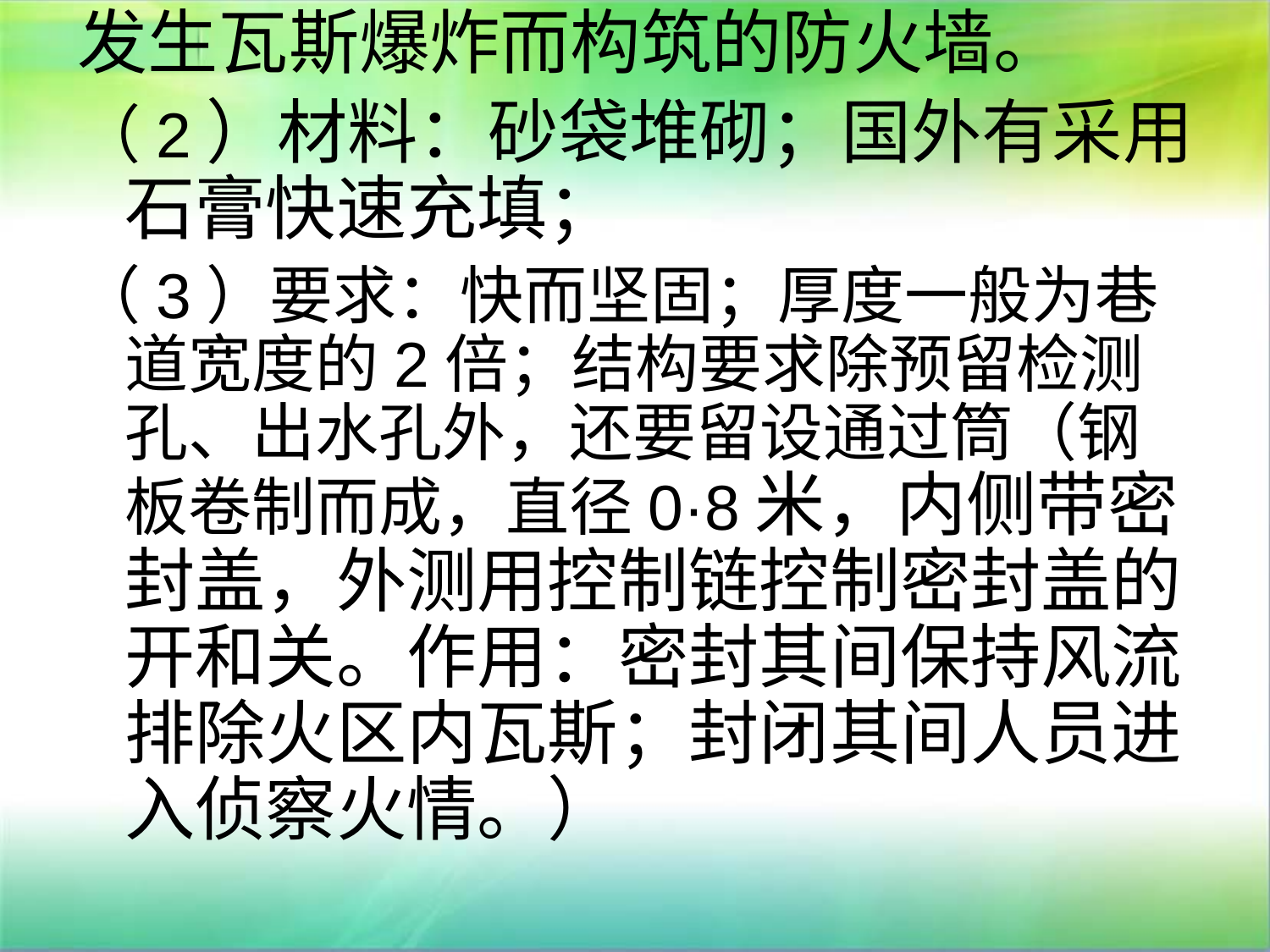

发生瓦斯爆炸而构筑的防火墙。
（2）材料：砂袋堆砌；国外有采用石膏快速充填；
（3）要求：快而坚固；厚度一般为巷道宽度的2倍；结构要求除预留检测孔、出水孔外，还要留设通过筒（钢板卷制而成，直径0·8米，内侧带密封盖，外测用控制链控制密封盖的开和关。作用：密封其间保持风流排除火区内瓦斯；封闭其间人员进入侦察火情。）